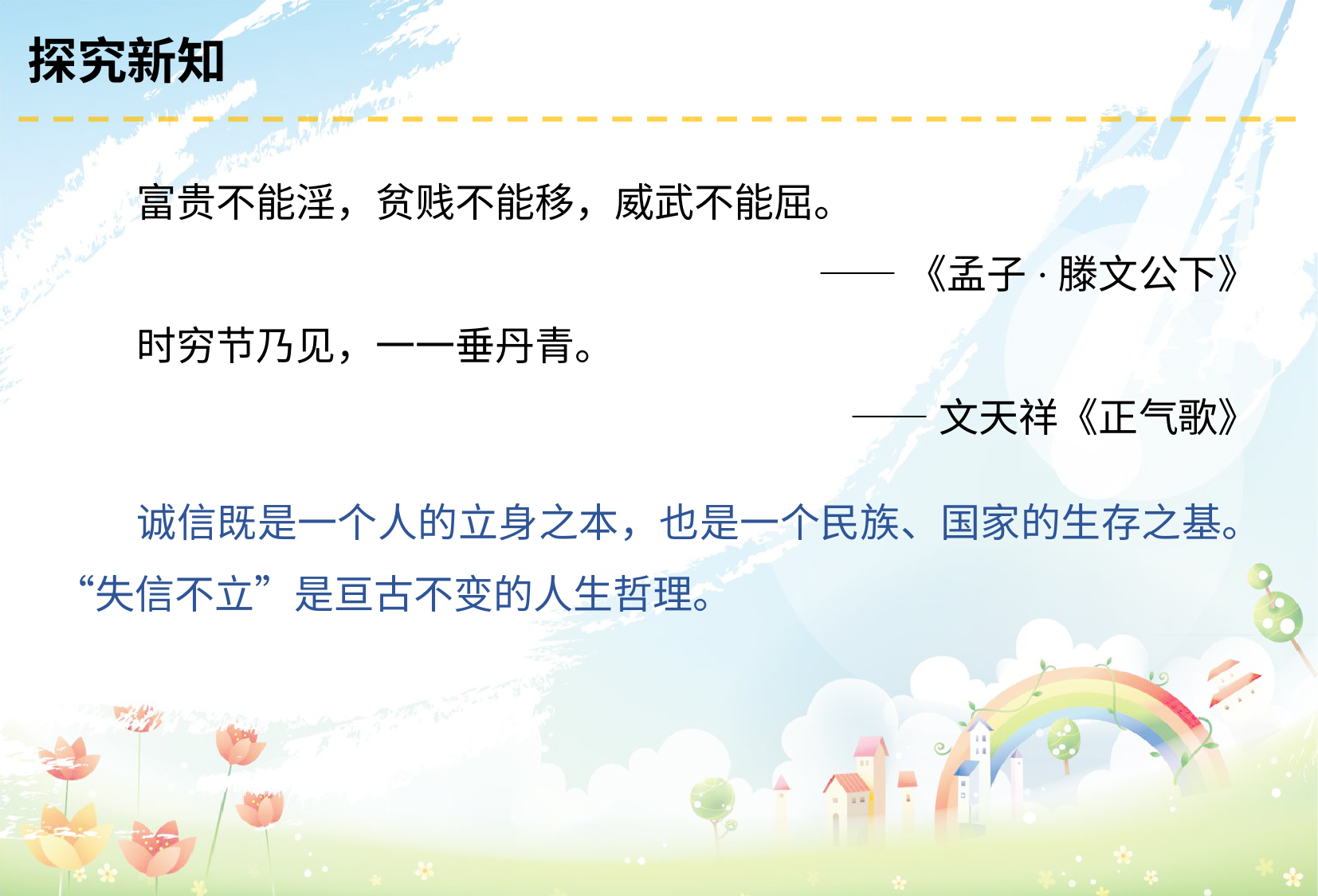

# 探究新知
富贵不能淫，贫贱不能移，威武不能屈。
——《孟子·滕文公下》
时穷节乃见，一一垂丹青。
    ——文天祥《正气歌》
诚信既是一个人的立身之本，也是一个民族、国家的生存之基。“失信不立”是亘古不变的人生哲理。